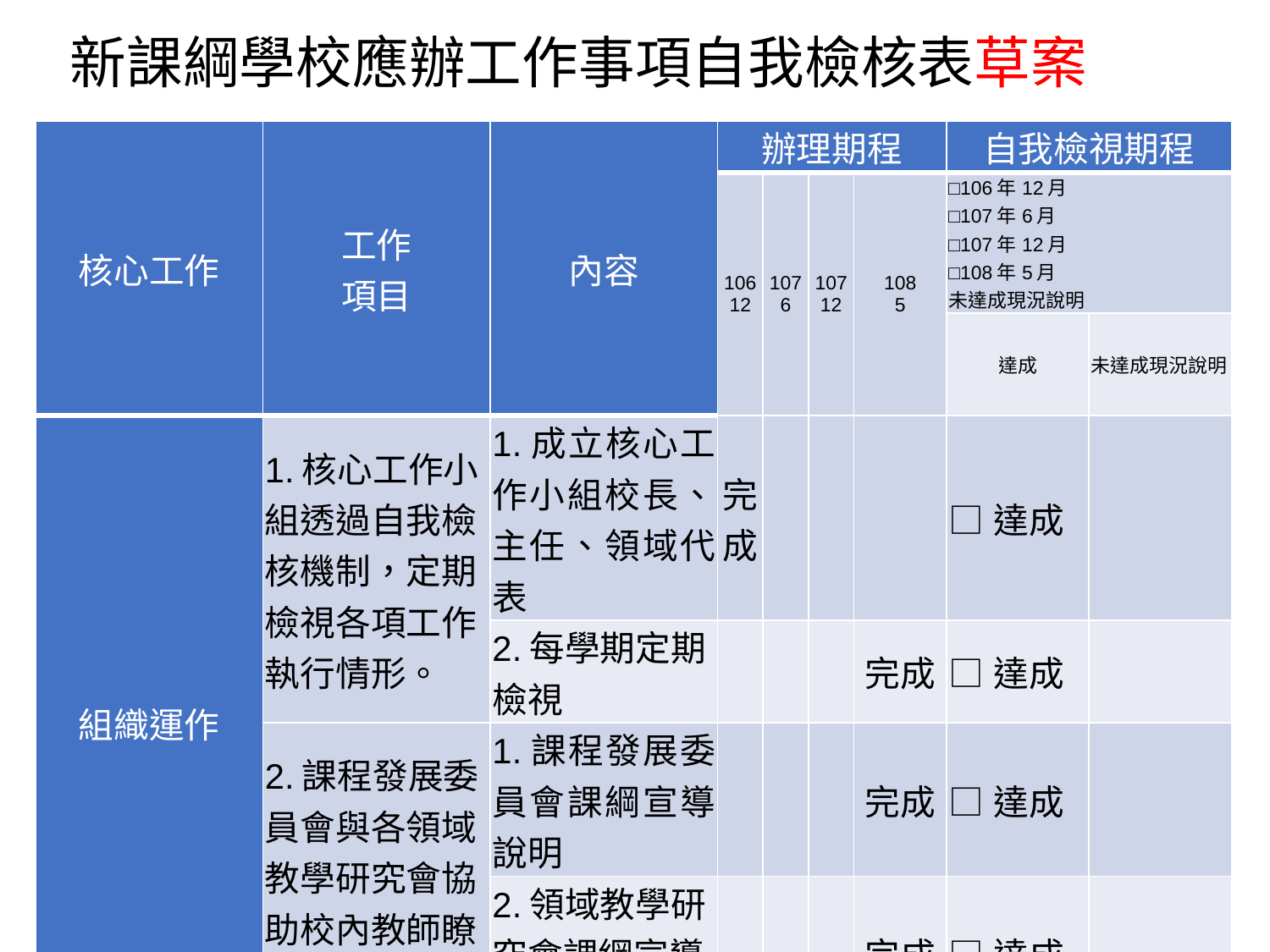

新課綱學校應辦工作事項自我檢核表草案
| 核心工作 | 工作 項目 | 內容 | 辦理期程 |  |  |  | 自我檢視期程 |  |
| --- | --- | --- | --- | --- | --- | --- | --- | --- |
|  |  |  | 106 12 | 107 6 | 107 12 | 108 5 | □106年12月 □107年6月 □107年12月 □108年5月 未達成現況說明 |  |
|  |  |  |  |  |  |  | 達成 | 未達成現況說明 |
| 組織運作 | 1.核心工作小組透過自我檢核機制，定期檢視各項工作執行情形。 | 1.成立核心工作小組校長、主任、領域代表 | 完成 |  |  |  | □達成 |  |
|  |  | 2.每學期定期檢視 |  |  |  | 完成 | □達成 |  |
|  | 2.課程發展委員會與各領域教學研究會協助校內教師瞭解課綱內容。 | 1.課程發展委員會課綱宣導說明 |  |  |  | 完成 | □達成 |  |
|  |  | 2.領域教學研究會課綱宣導說明 |  |  |  | 完成 | □達成 |  |